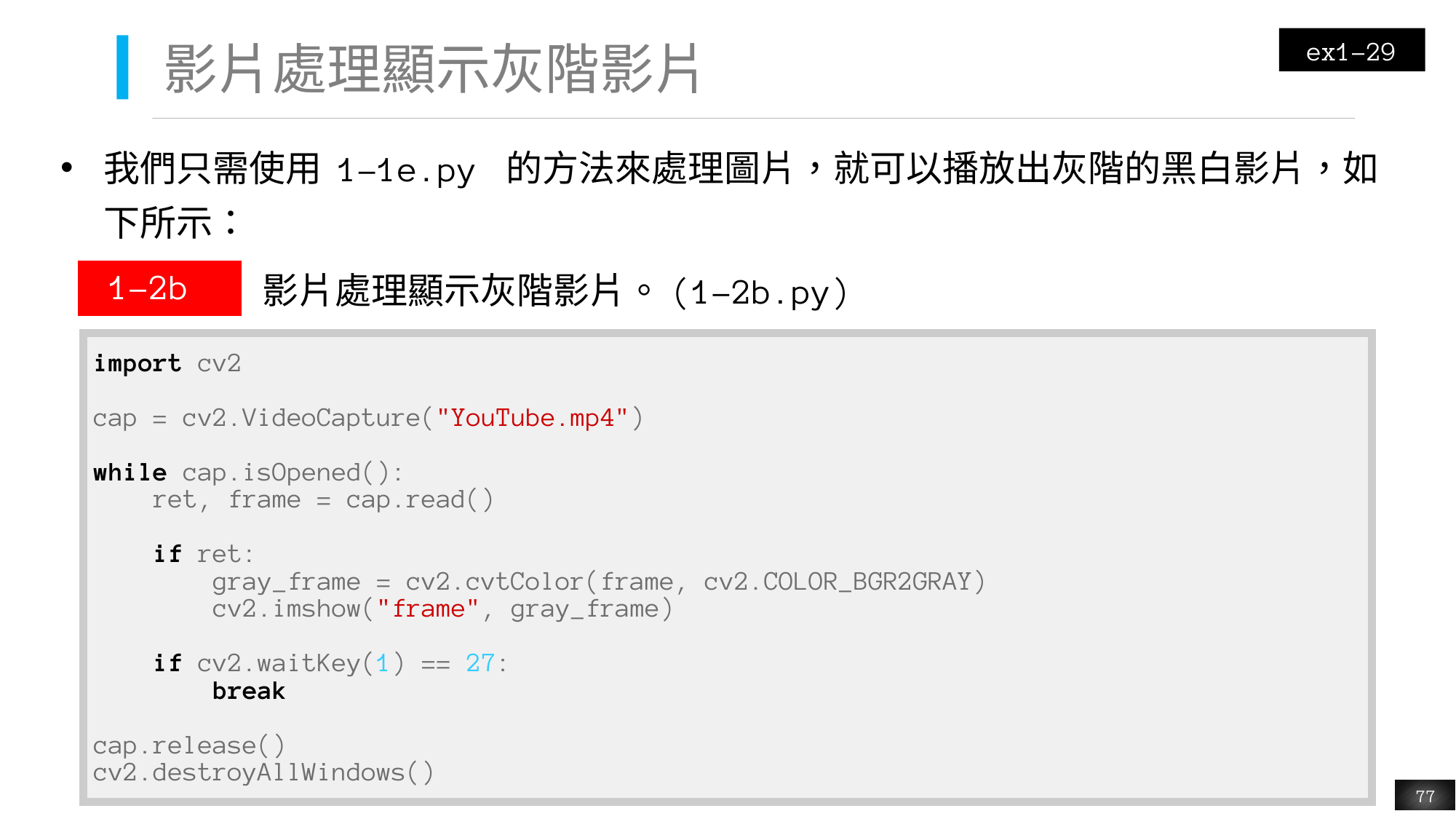

ex1-29
# 影片處理顯示灰階影片

我們只需使用 1-1e.py 的方法來處理圖片，就可以播放出灰階的黑白影片，如下所示：
| 1-2b | 影片處理顯示灰階影片。(1-2b.py) |
| --- | --- |
| import cv2 cap = cv2.VideoCapture("YouTube.mp4") while cap.isOpened(): ret, frame = cap.read() if ret: gray\_frame = cv2.cvtColor(frame, cv2.COLOR\_BGR2GRAY) cv2.imshow("frame", gray\_frame) if cv2.waitKey(1) == 27: break cap.release() cv2.destroyAllWindows() |
| --- |